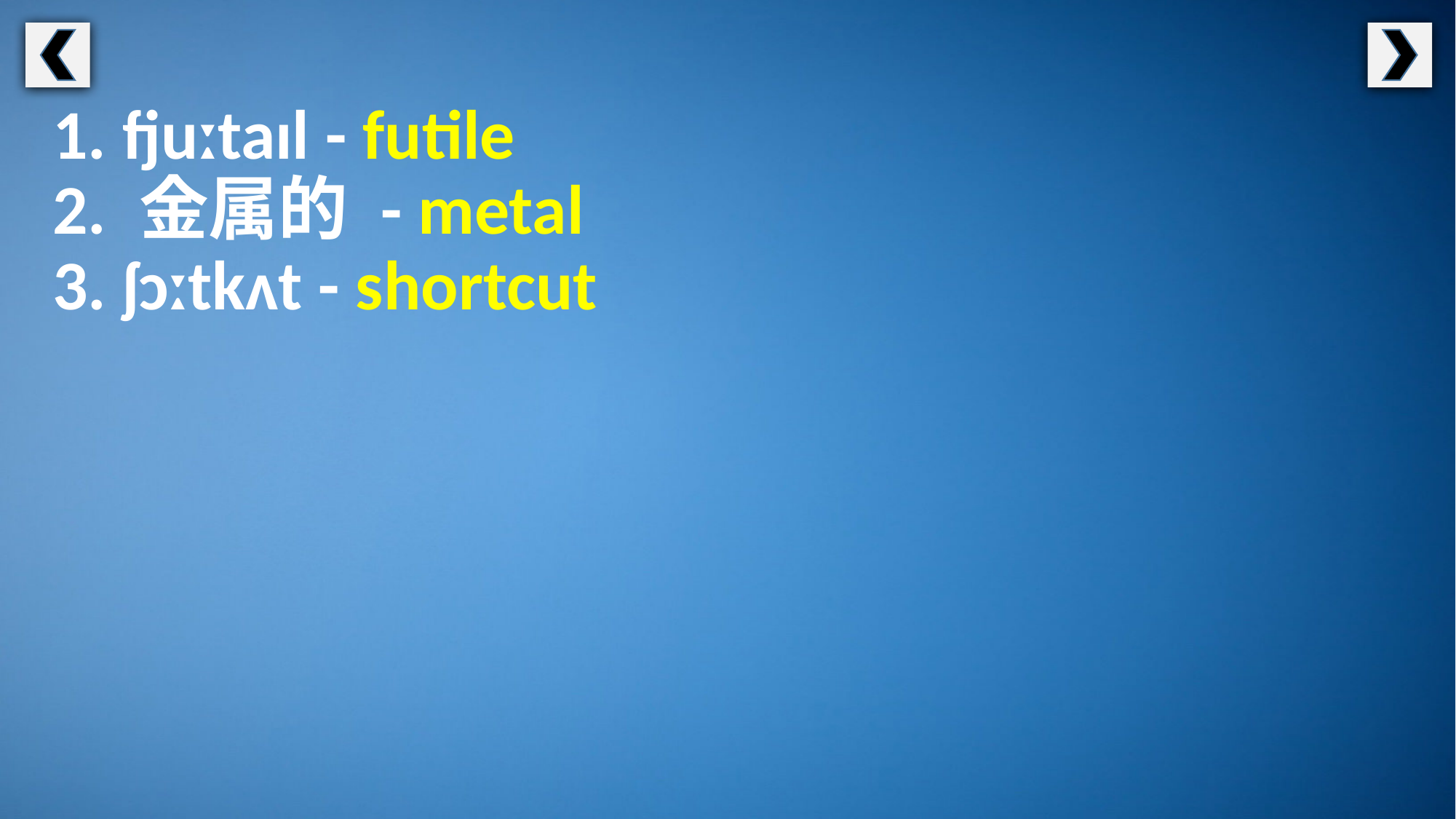

1. fjuːtaɪl - futile
2. 金属的 - metal
3. ʃɔːtkʌt - shortcut